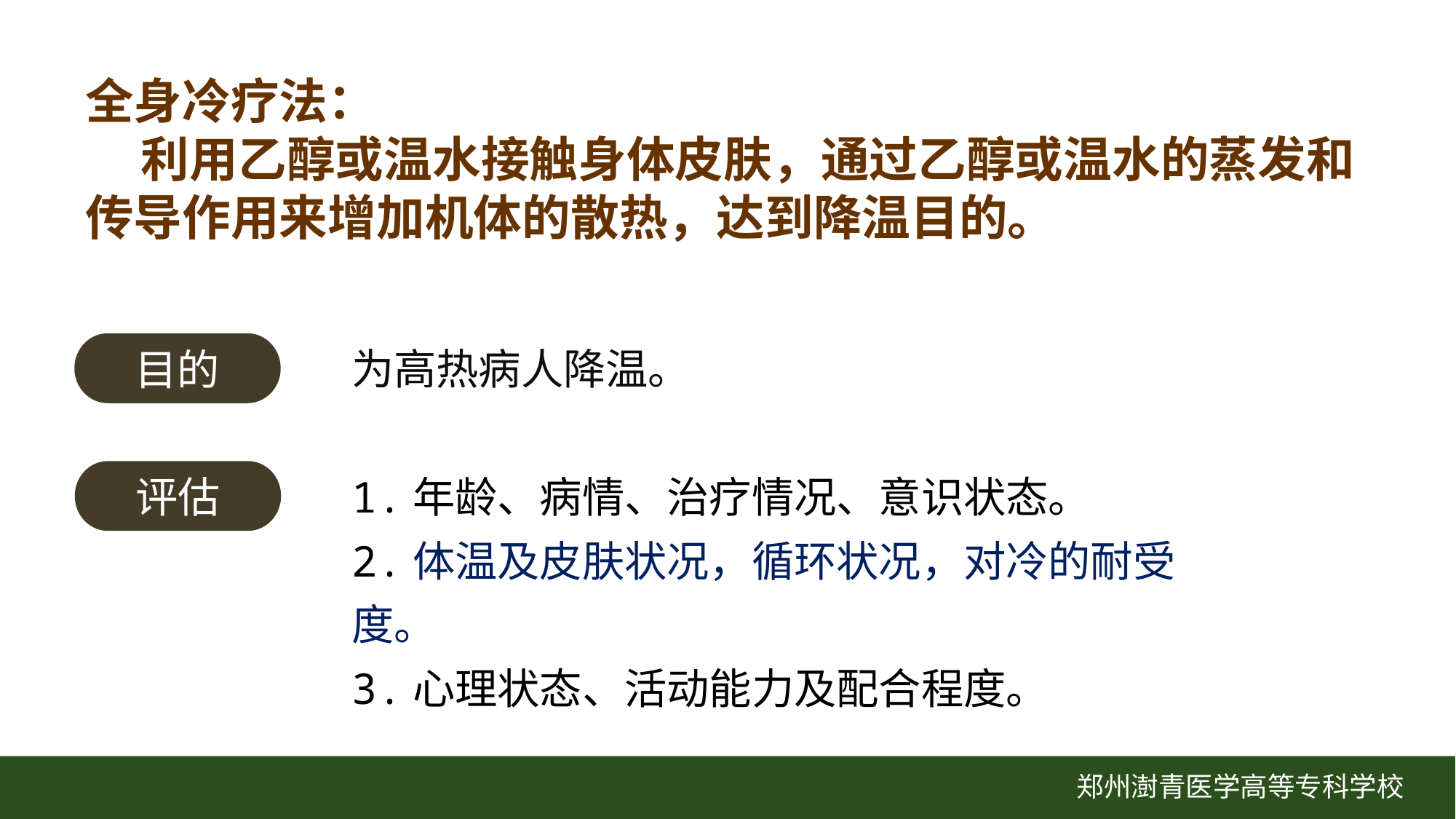

全身冷疗法：
    利用乙醇或温水接触身体皮肤，通过乙醇或温水的蒸发和传导作用来增加机体的散热，达到降温目的。
目的
为高热病人降温。
1.年龄、病情、治疗情况、意识状态。
2.体温及皮肤状况，循环状况，对冷的耐受度。
3.心理状态、活动能力及配合程度。

评估
郑州澍青医学高等专科学校